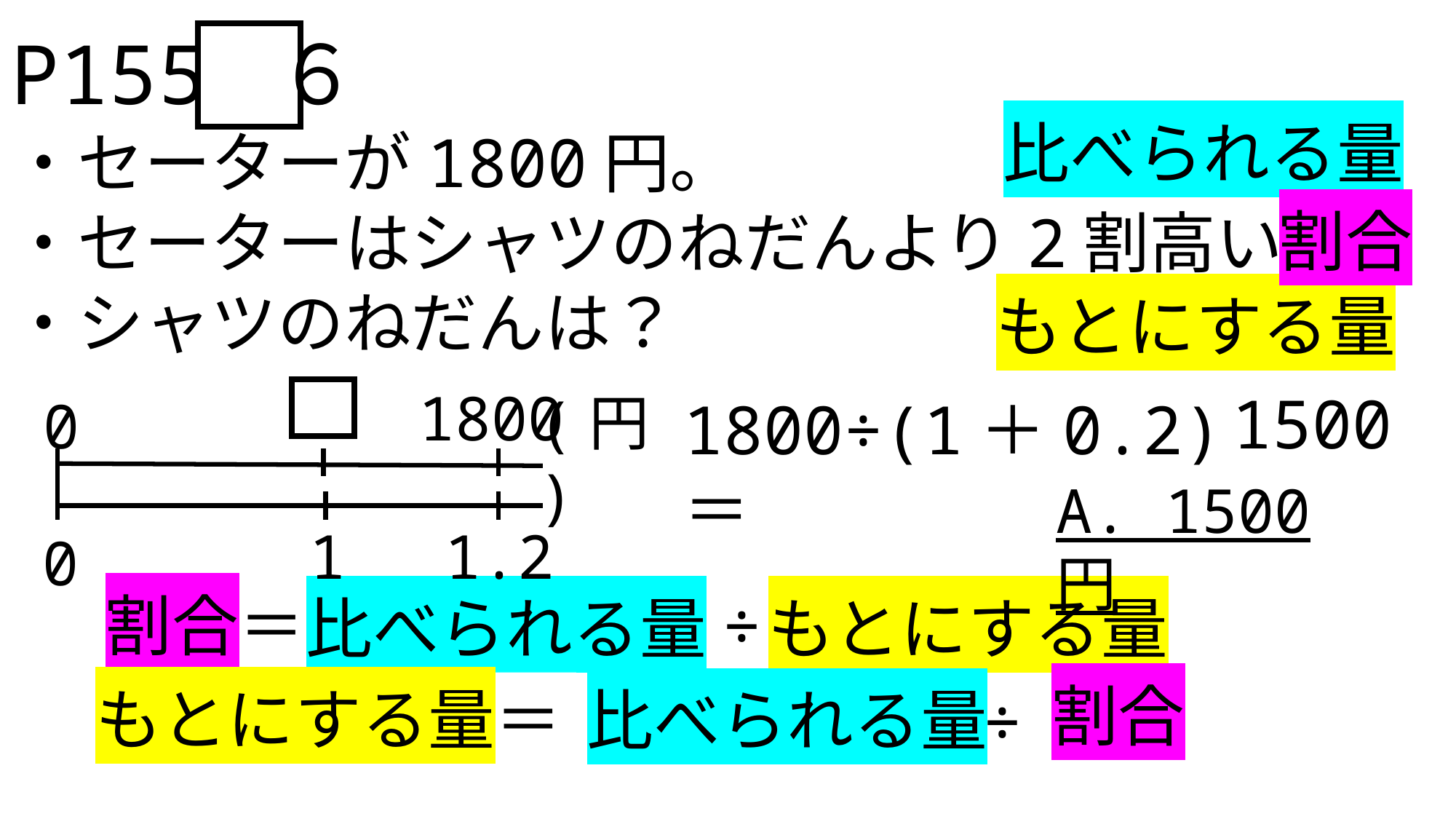

P155 ６
・セーターが1800円。
・セーターはシャツのねだんより2割高い。
・シャツのねだんは？

比べられる量
割合
もとにする量
1800
1500

(円)
0
1800÷(1＋0.2)＝
A. 1500円
1.2
1
0
割合＝　　　　　　÷
比べられる量
もとにする量
割合
もとにする量＝
比べられる量
÷